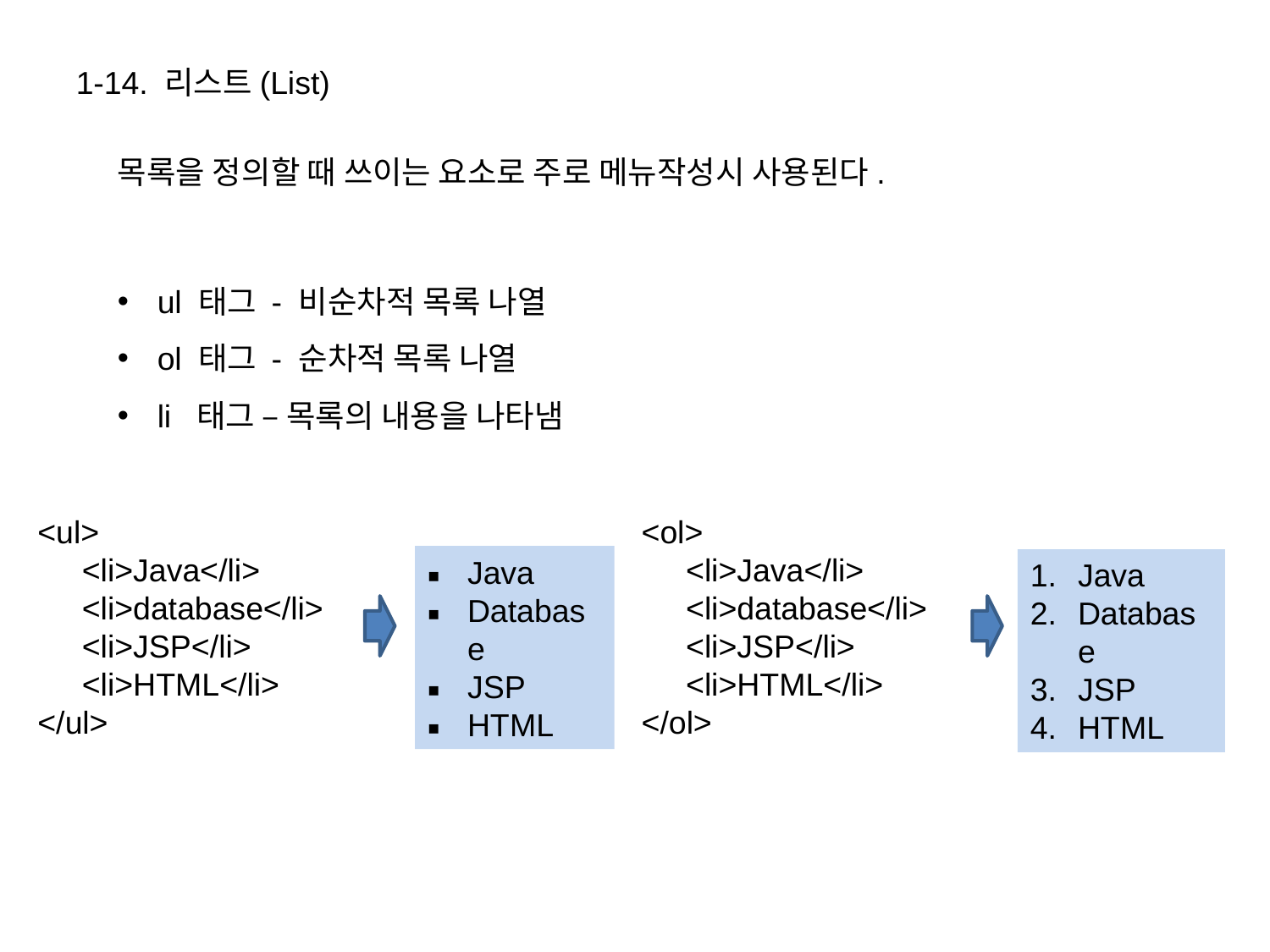

1-14. 리스트(List)
목록을 정의할 때 쓰이는 요소로 주로 메뉴작성시 사용된다.
ul 태그 - 비순차적 목록 나열
ol 태그 - 순차적 목록 나열
li  태그 – 목록의 내용을 나타냄
<ul>
     <li>Java</li>
     <li>database</li>
     <li>JSP</li>
     <li>HTML</li>
</ul>
<ol>
     <li>Java</li>
     <li>database</li>
     <li>JSP</li>
     <li>HTML</li>
</ol>
Java
Database
JSP
HTML
Java
Database
JSP
HTML